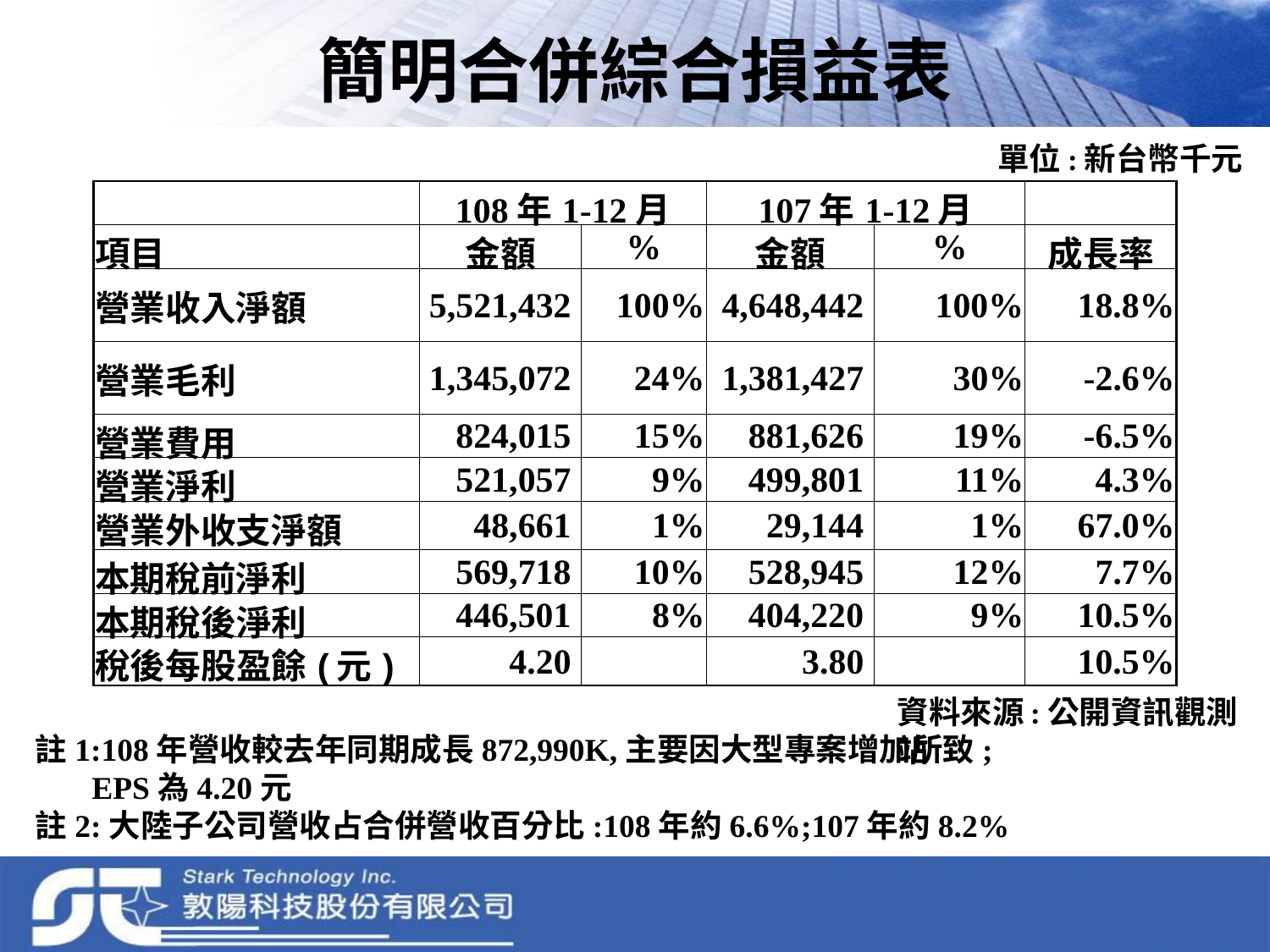

# 簡明合併綜合損益表
單位:新台幣千元
|  | 108年1-12月 |  | 107年1-12月 |  |  |
| --- | --- | --- | --- | --- | --- |
| 項目 | 金額 | % | 金額 | % | 成長率 |
| 營業收入淨額 | 5,521,432 | 100% | 4,648,442 | 100% | 18.8% |
| 營業毛利 | 1,345,072 | 24% | 1,381,427 | 30% | -2.6% |
| 營業費用 | 824,015 | 15% | 881,626 | 19% | -6.5% |
| 營業淨利 | 521,057 | 9% | 499,801 | 11% | 4.3% |
| 營業外收支淨額 | 48,661 | 1% | 29,144 | 1% | 67.0% |
| 本期稅前淨利 | 569,718 | 10% | 528,945 | 12% | 7.7% |
| 本期稅後淨利 | 446,501 | 8% | 404,220 | 9% | 10.5% |
| 稅後每股盈餘(元) | 4.20 |  | 3.80 |  | 10.5% |
資料來源:公開資訊觀測站
註1:108年營收較去年同期成長872,990K,主要因大型專案增加所致;
       EPS為4.20元
註2:大陸子公司營收占合併營收百分比:108年約6.6%;107年約8.2%